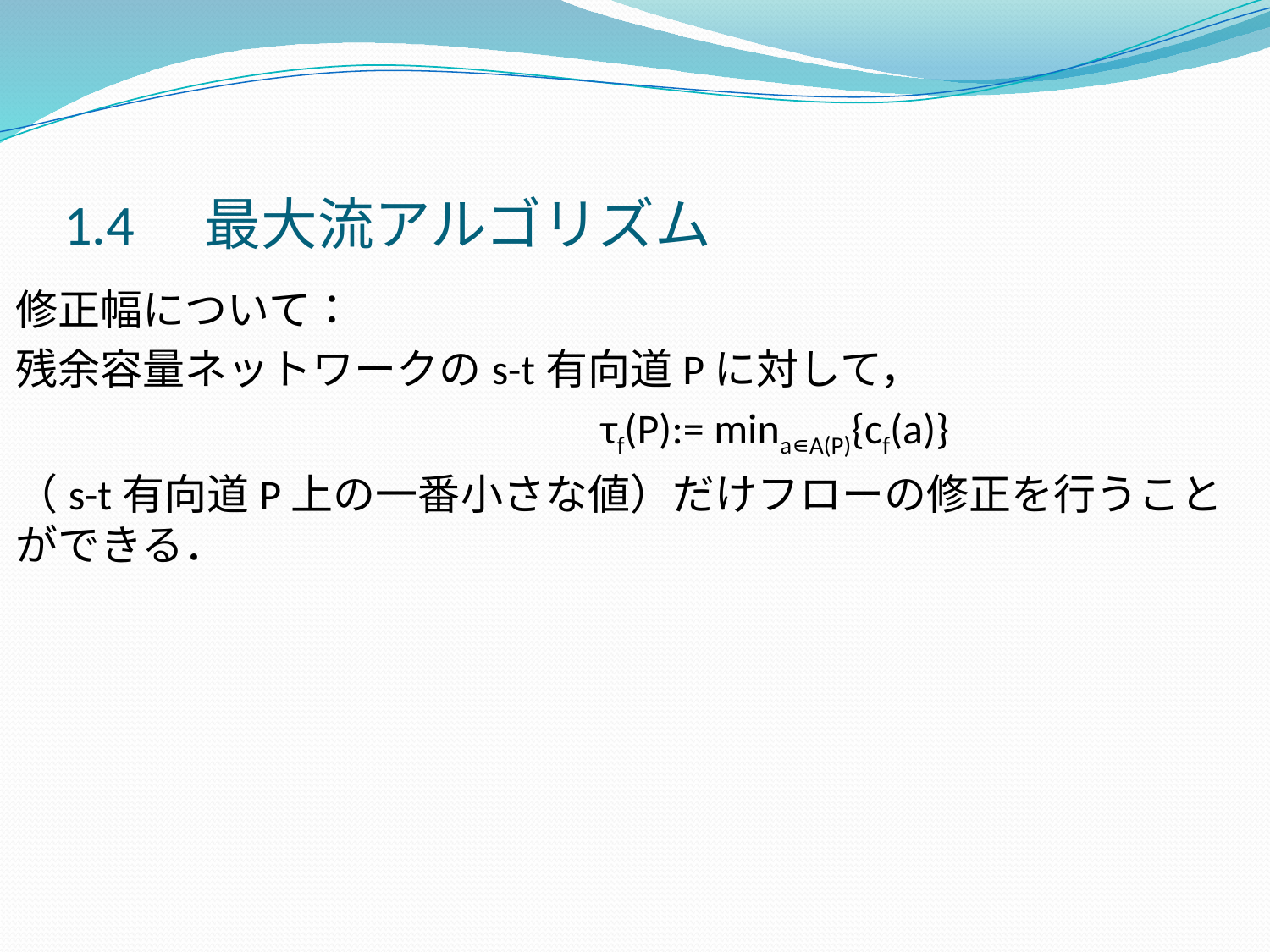

1.4　最大流アルゴリズム
修正幅について：
残余容量ネットワークのs-t有向道Pに対して，
　　　　　　　　　　　　       τf(P):= mina∊A(P){cf(a)}
（s-t有向道P上の一番小さな値）だけフローの修正を行うことができる．